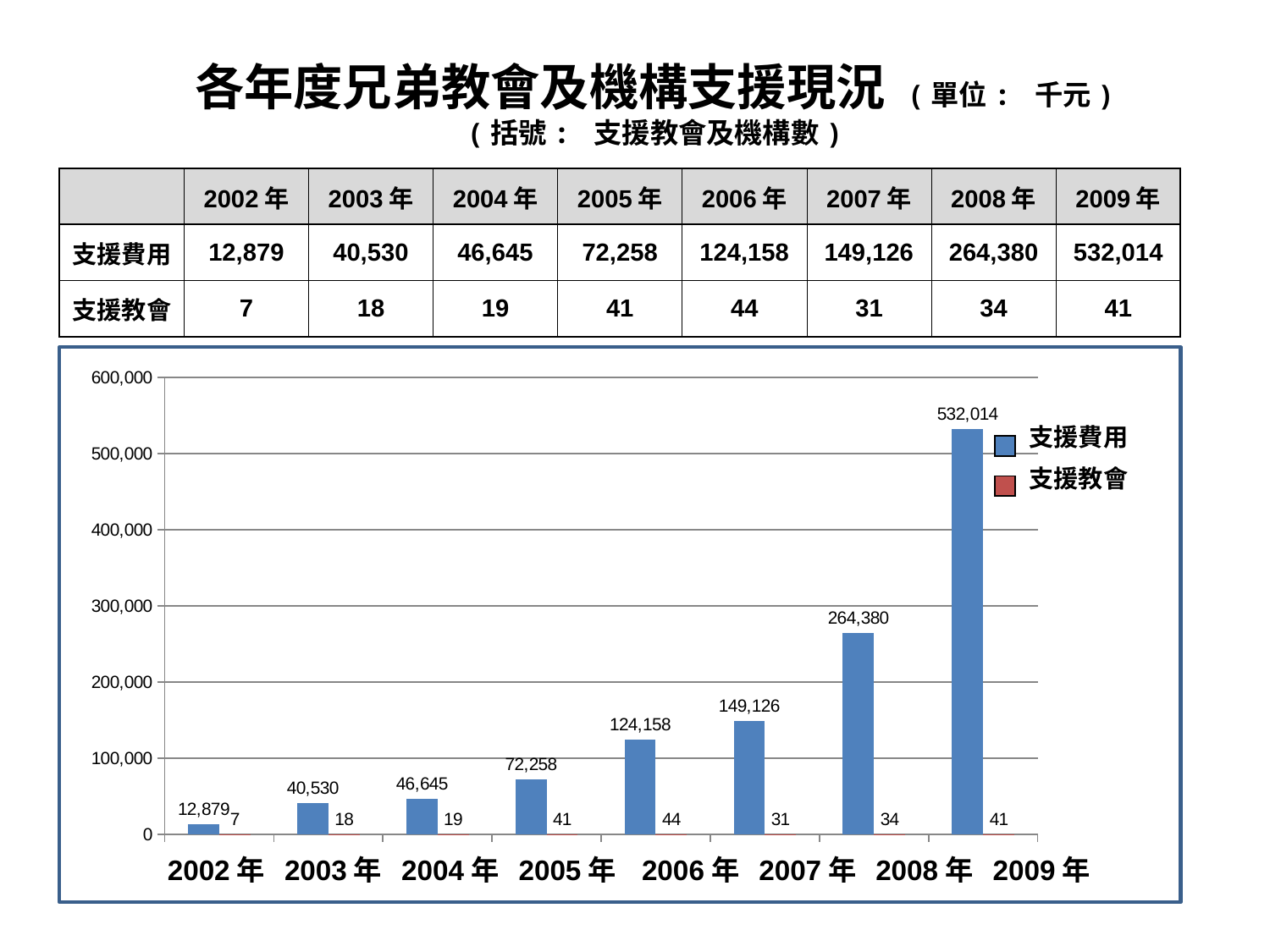

各年度兄弟教會及機構支援現況 (單位: 千元)
(括號: 支援教會及機構數)
|  | 2002年 | 2003年 | 2004年 | 2005年 | 2006年 | 2007年 | 2008年 | 2009年 |
| --- | --- | --- | --- | --- | --- | --- | --- | --- |
| 支援費用 | 12,879 | 40,530 | 46,645 | 72,258 | 124,158 | 149,126 | 264,380 | 532,014 |
| 支援教會 | 7 | 18 | 19 | 41 | 44 | 31 | 34 | 41 |

### Chart

| Category | 지원비 | 지원교회 |
|---|---|---|
| 2002년 | 12879.0 | 7.0 |
| 2003년 | 40530.0 | 18.0 |
| 2004년 | 46645.0 | 19.0 |
| 2005년 | 72258.0 | 41.0 |
| 2006년 | 124158.0 | 44.0 |
| 2007년 | 149126.0 | 31.0 |
| 2008년 | 264380.0 | 34.0 |
| 2009년 | 532014.0 | 41.0 |
 支援費用
 支援教會

2002年  2003年  2004年  2005年   2006年  2007年  2008年  2009年